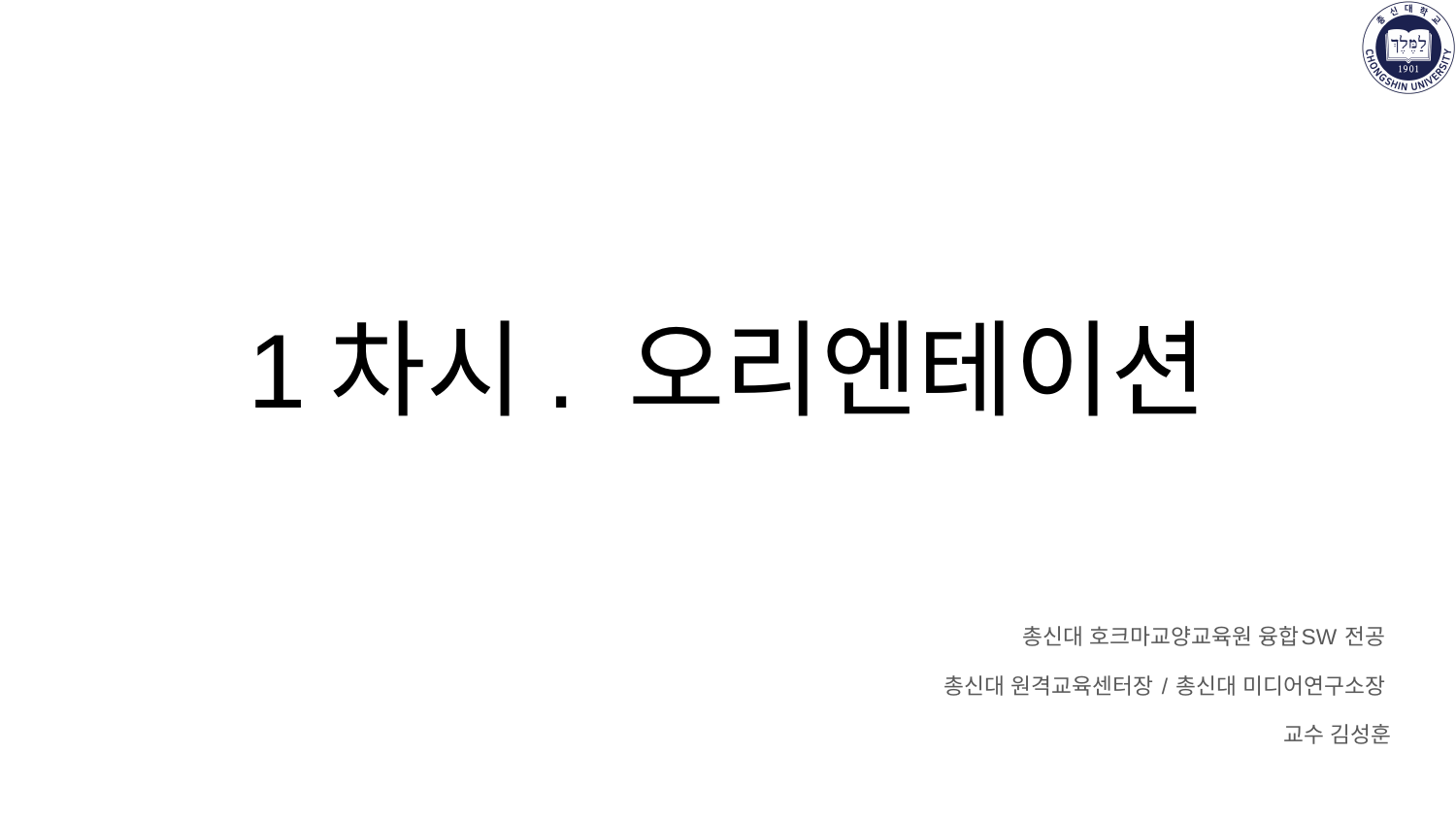

# 1차시. 오리엔테이션
총신대 호크마교양교육원 융합SW 전공
총신대 원격교육센터장 / 총신대 미디어연구소장
교수 김성훈